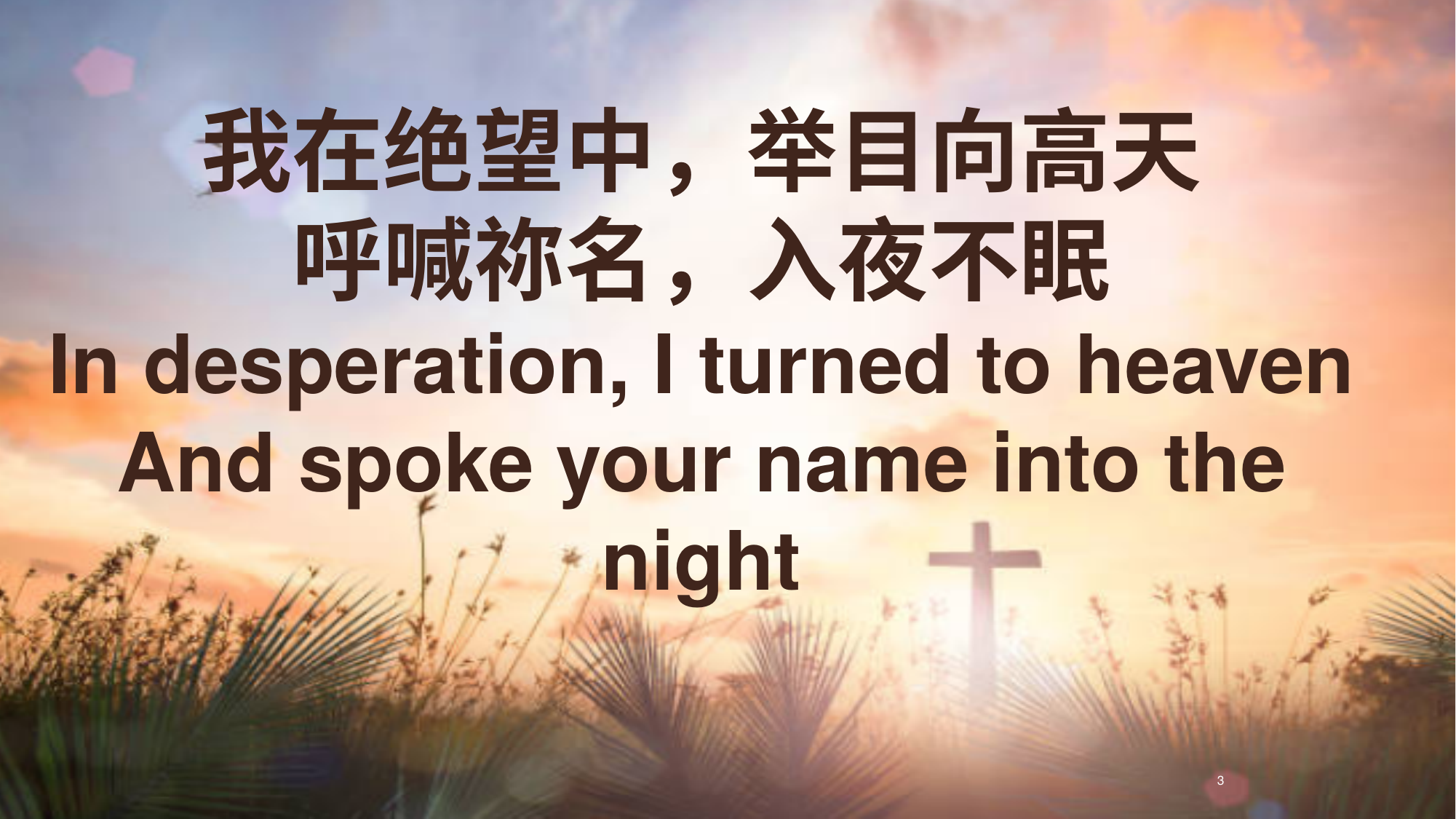

我在绝望中，举目向高天
呼喊祢名，入夜不眠
In desperation, I turned to heaven
And spoke your name into the night
3